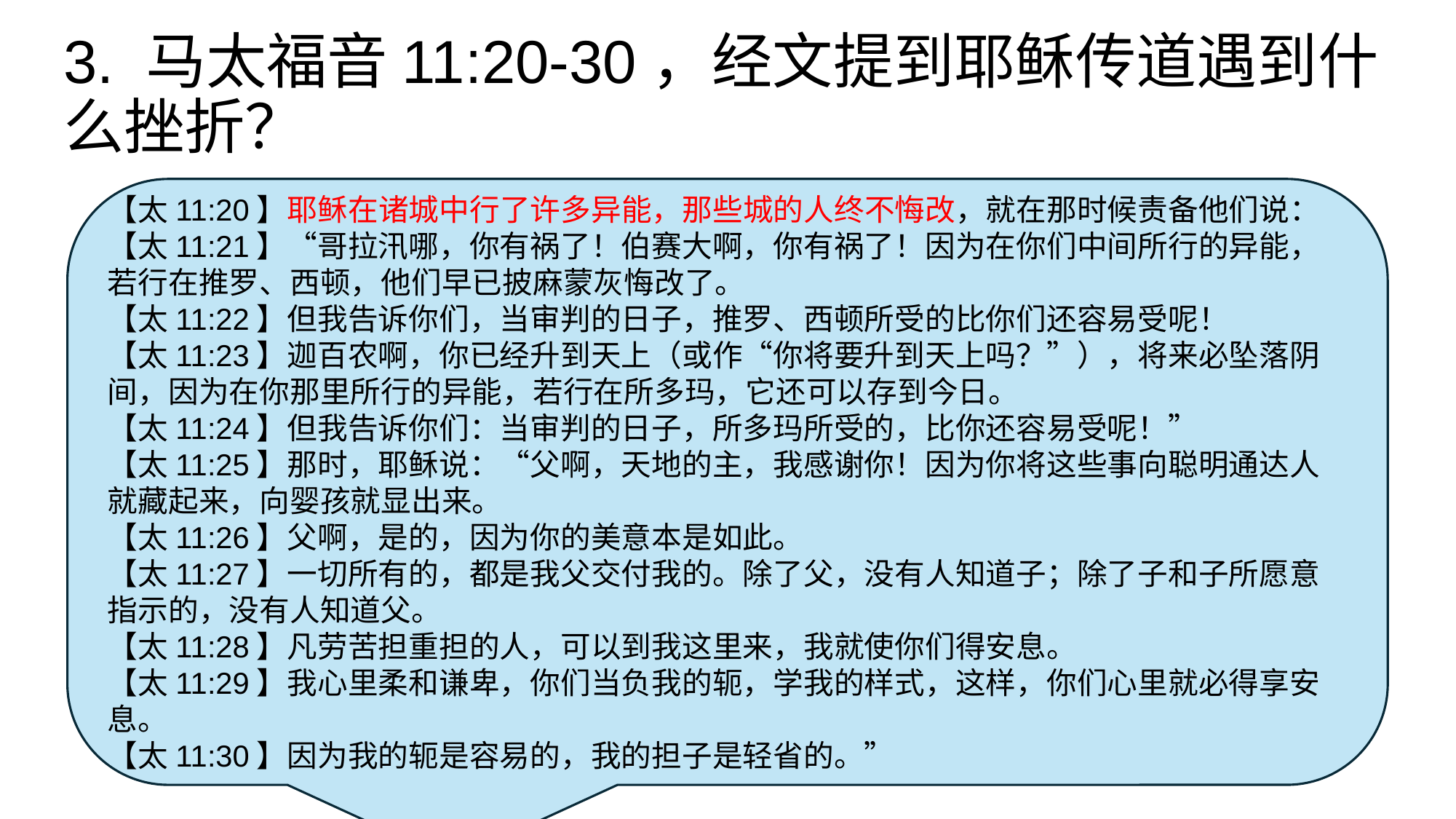

3. 马太福音11:20-30，经文提到耶稣传道遇到什么挫折？
【太11:20】耶稣在诸城中行了许多异能，那些城的人终不悔改，就在那时候责备他们说：
【太11:21】“哥拉汛哪，你有祸了！伯赛大啊，你有祸了！因为在你们中间所行的异能，若行在推罗、西顿，他们早已披麻蒙灰悔改了。
【太11:22】但我告诉你们，当审判的日子，推罗、西顿所受的比你们还容易受呢！
【太11:23】迦百农啊，你已经升到天上（或作“你将要升到天上吗？”），将来必坠落阴间，因为在你那里所行的异能，若行在所多玛，它还可以存到今日。
【太11:24】但我告诉你们：当审判的日子，所多玛所受的，比你还容易受呢！”
【太11:25】那时，耶稣说：“父啊，天地的主，我感谢你！因为你将这些事向聪明通达人就藏起来，向婴孩就显出来。
【太11:26】父啊，是的，因为你的美意本是如此。
【太11:27】一切所有的，都是我父交付我的。除了父，没有人知道子；除了子和子所愿意指示的，没有人知道父。
【太11:28】凡劳苦担重担的人，可以到我这里来，我就使你们得安息。
【太11:29】我心里柔和谦卑，你们当负我的轭，学我的样式，这样，你们心里就必得享安息。
【太11:30】因为我的轭是容易的，我的担子是轻省的。”
此照片，作者: 未知作者，许可证: CC BY